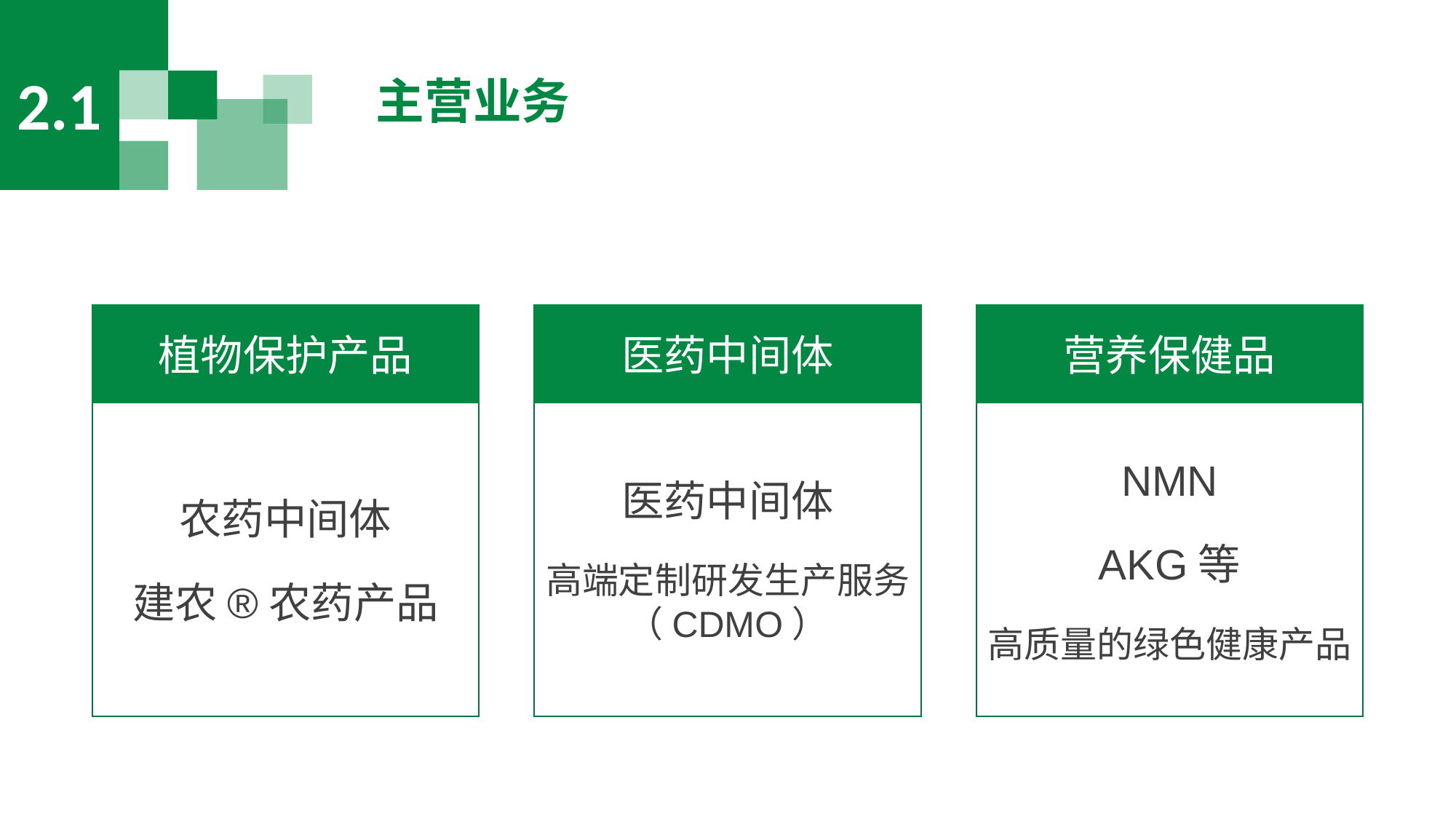

2.1
主营业务
植物保护产品
农药中间体

建农®农药产品
医药中间体
医药中间体

高端定制研发生产服务（CDMO）
营养保健品
NMN

AKG等

高质量的绿色健康产品